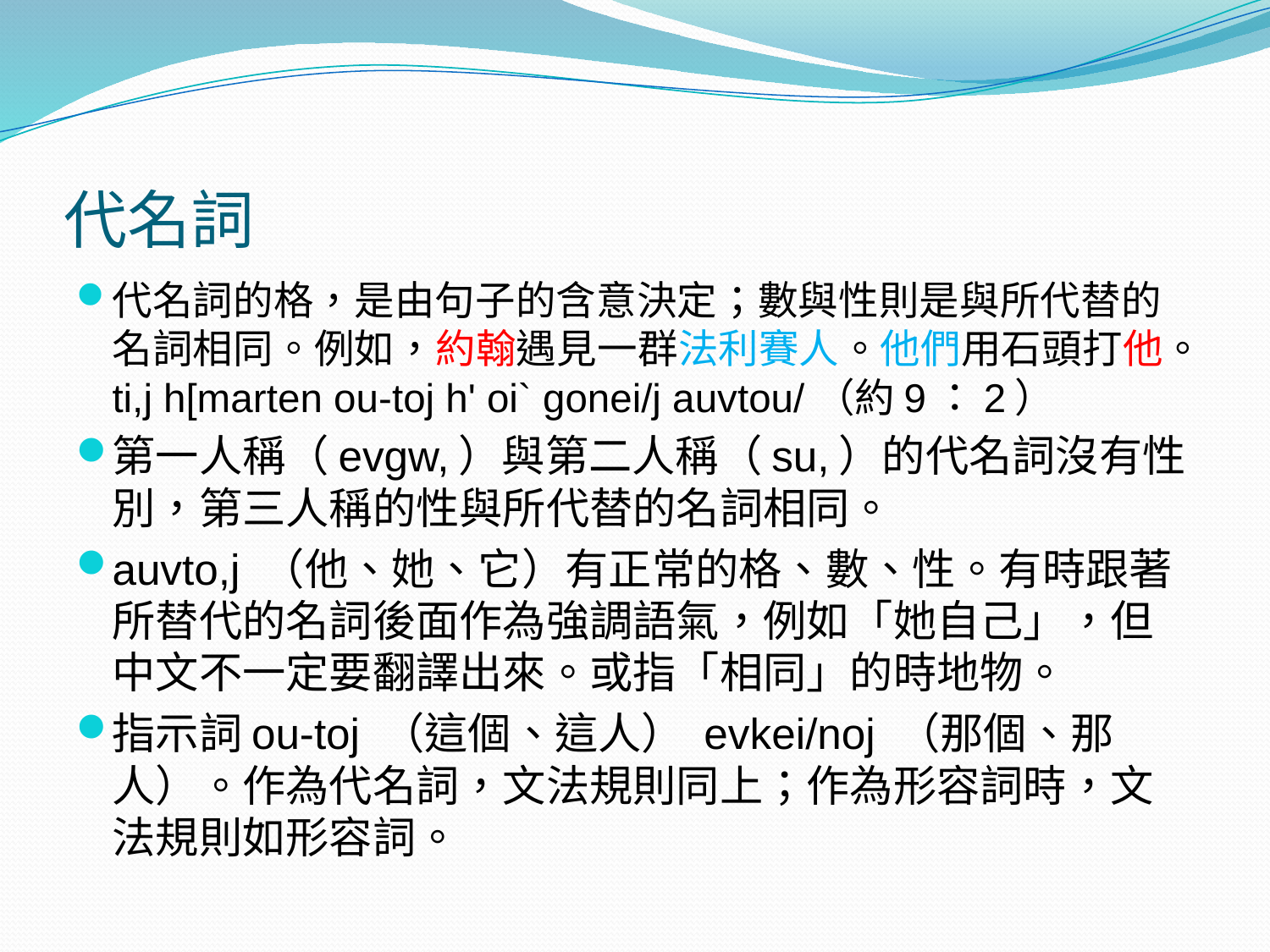

# 代名詞
代名詞的格，是由句子的含意決定；數與性則是與所代替的名詞相同。例如，約翰遇見一群法利賽人。他們用石頭打他。ti,j h[marten ou-toj h' oi` gonei/j auvtou/（約9：2）
第一人稱（evgw,）與第二人稱（su,）的代名詞沒有性別，第三人稱的性與所代替的名詞相同。
auvto,j （他、她、它）有正常的格、數、性。有時跟著所替代的名詞後面作為強調語氣，例如「她自己」，但中文不一定要翻譯出來。或指「相同」的時地物。
指示詞ou-toj （這個、這人） evkei/noj （那個、那人）。作為代名詞，文法規則同上；作為形容詞時，文法規則如形容詞。